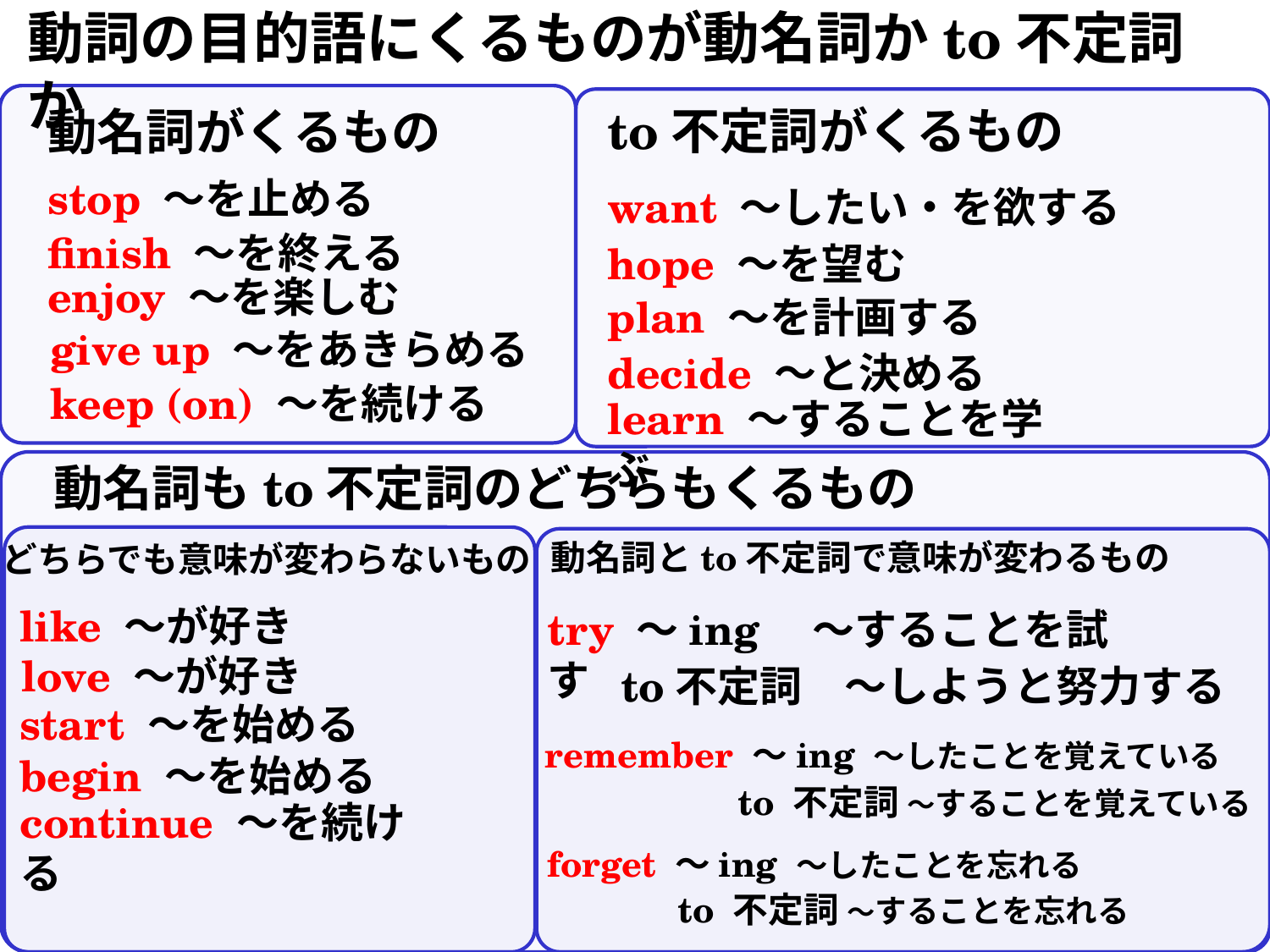

動詞の目的語にくるものが動名詞かto不定詞か

to不定詞がくるもの
動名詞がくるもの
stop ～を止める
want ～したい・を欲する
finish ～を終える
hope ～を望む
enjoy ～を楽しむ
plan ～を計画する
give up ～をあきらめる
decide ～と決める
keep (on) ～を続ける
learn ～することを学ぶ
動名詞もto不定詞のどちらもくるもの

動名詞とto不定詞で意味が変わるもの
どちらでも意味が変わらないもの
like ～が好き
try ～ing　～することを試す
love ～が好き
 to不定詞　～しようと努力する
start ～を始める
remember ～ing ～したことを覚えている
begin ～を始める
to 不定詞 ～することを覚えている
continue ～を続ける
forget ～ing ～したことを忘れる
to 不定詞 ～することを忘れる